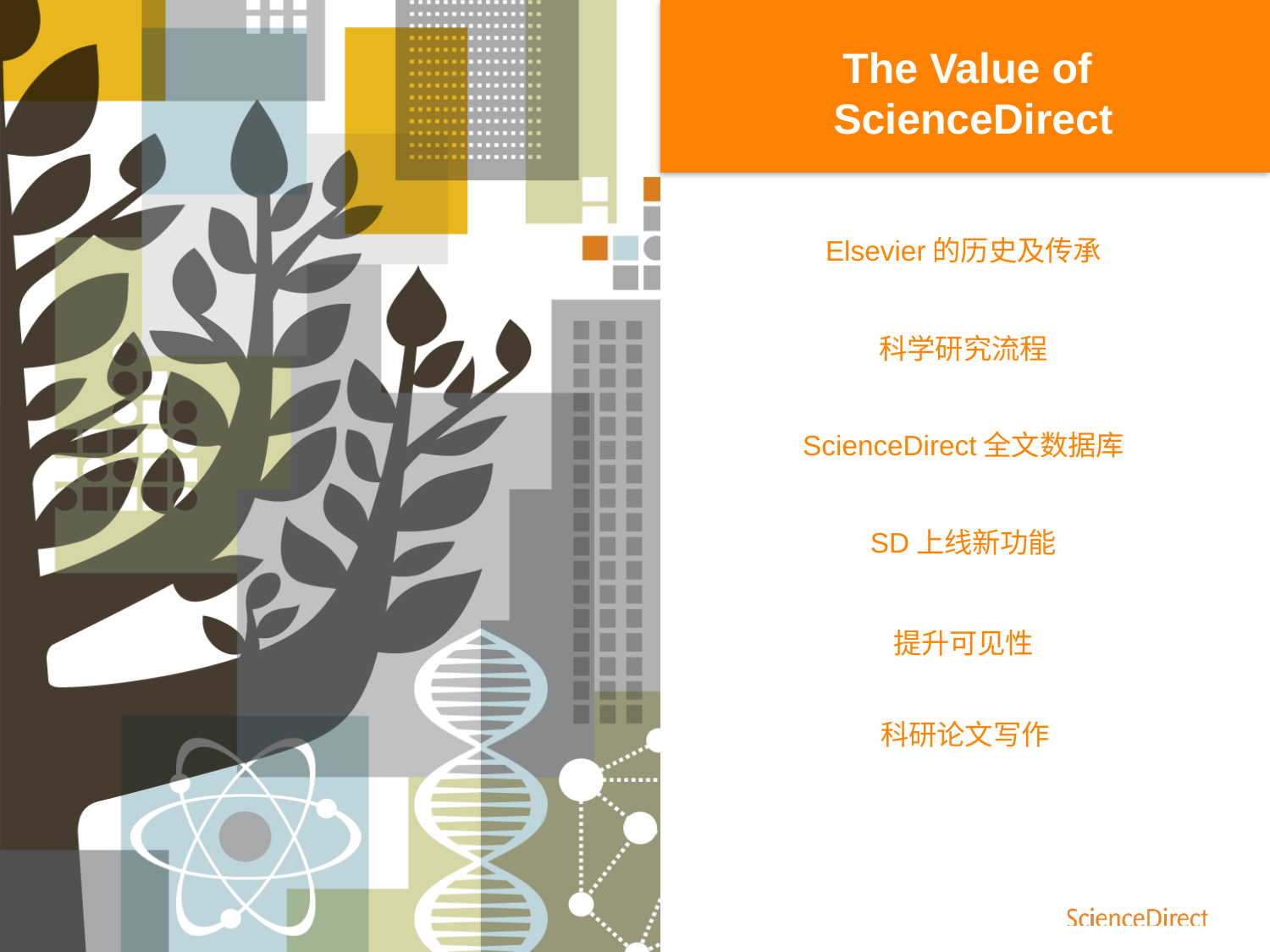

The Value of
ScienceDirect
Elsevier的历史及传承
科学研究流程
ScienceDirect全文数据库
SD上线新功能
提升可见性
科研论文写作